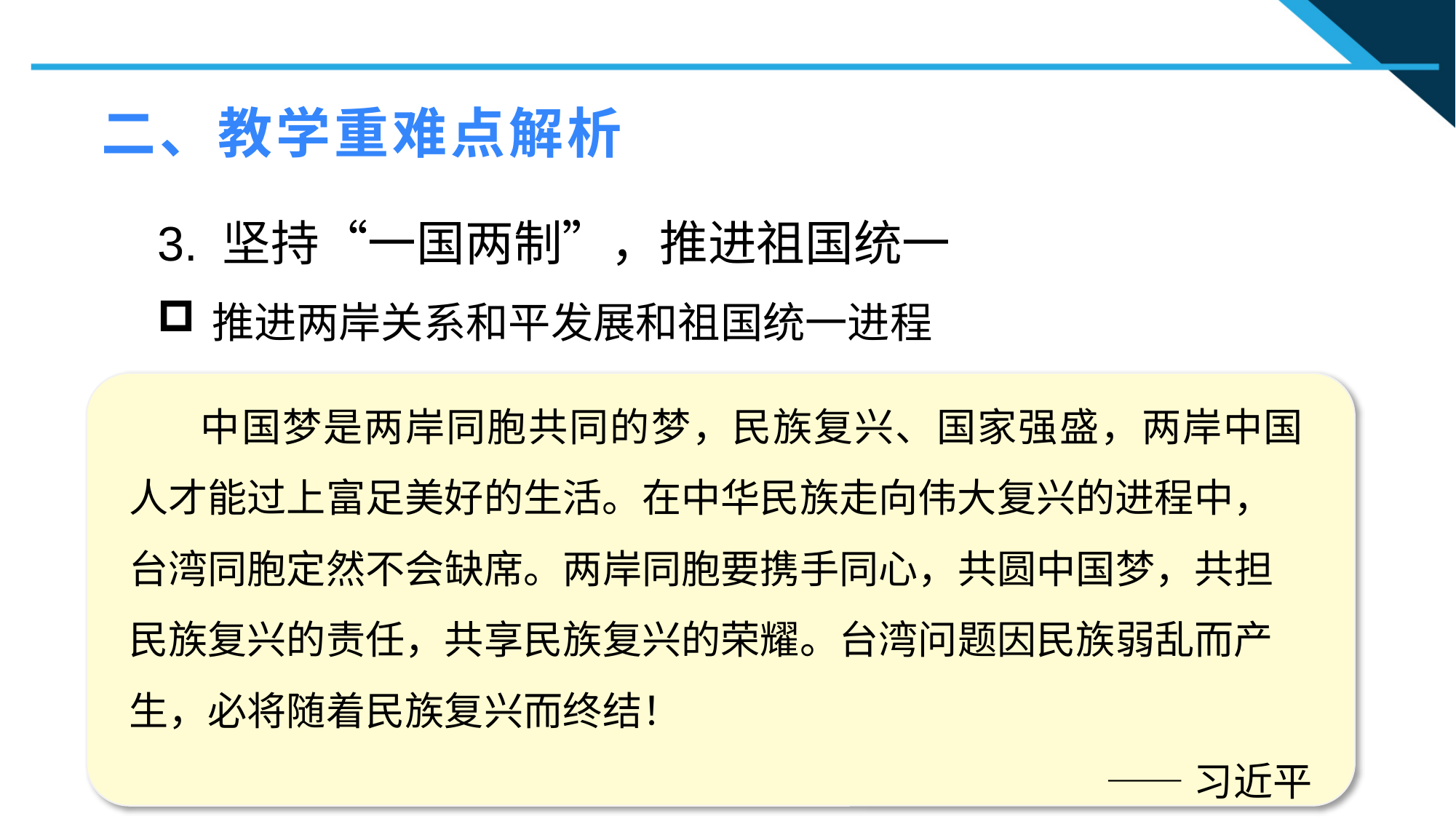

二、教学重难点解析
3. 坚持“一国两制”，推进祖国统一
推进两岸关系和平发展和祖国统一进程

1
       中国梦是两岸同胞共同的梦，民族复兴、国家强盛，两岸中国人才能过上富足美好的生活。在中华民族走向伟大复兴的进程中，台湾同胞定然不会缺席。两岸同胞要携手同心，共圆中国梦，共担民族复兴的责任，共享民族复兴的荣耀。台湾问题因民族弱乱而产生，必将随着民族复兴而终结！
——习近平